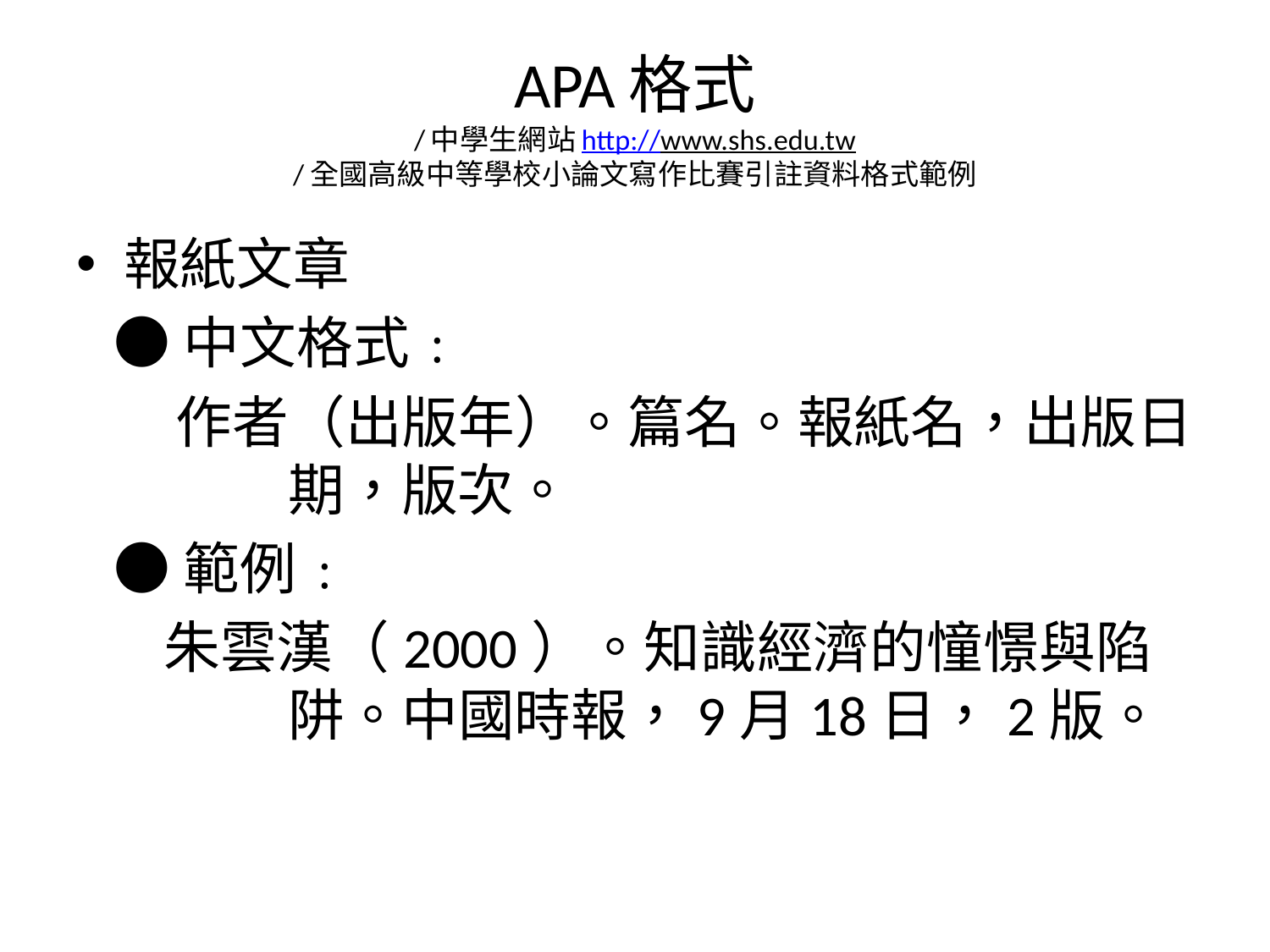

# APA格式 /中學生網站http://www.shs.edu.tw /全國高級中等學校小論文寫作比賽引註資料格式範例
報紙文章
●中文格式﹕
作者（出版年）。篇名。報紙名，出版日期，版次。
●範例﹕
朱雲漢（2000）。知識經濟的憧憬與陷阱。中國時報，9月18日，2版。